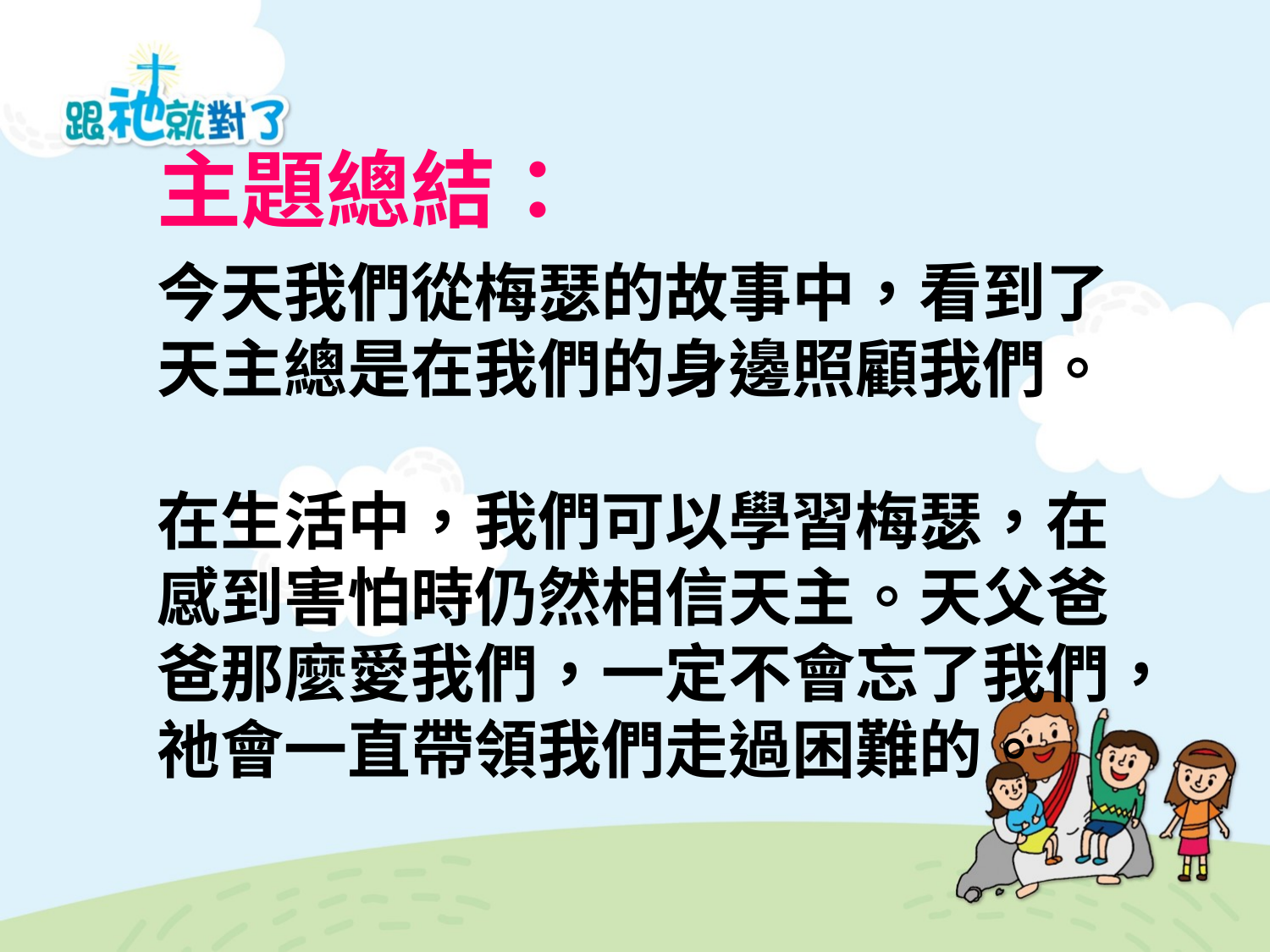

主題總結：
今天我們從梅瑟的故事中，看到了天主總是在我們的身邊照顧我們。

在生活中，我們可以學習梅瑟，在感到害怕時仍然相信天主。天父爸爸那麼愛我們，一定不會忘了我們，祂會一直帶領我們走過困難的。